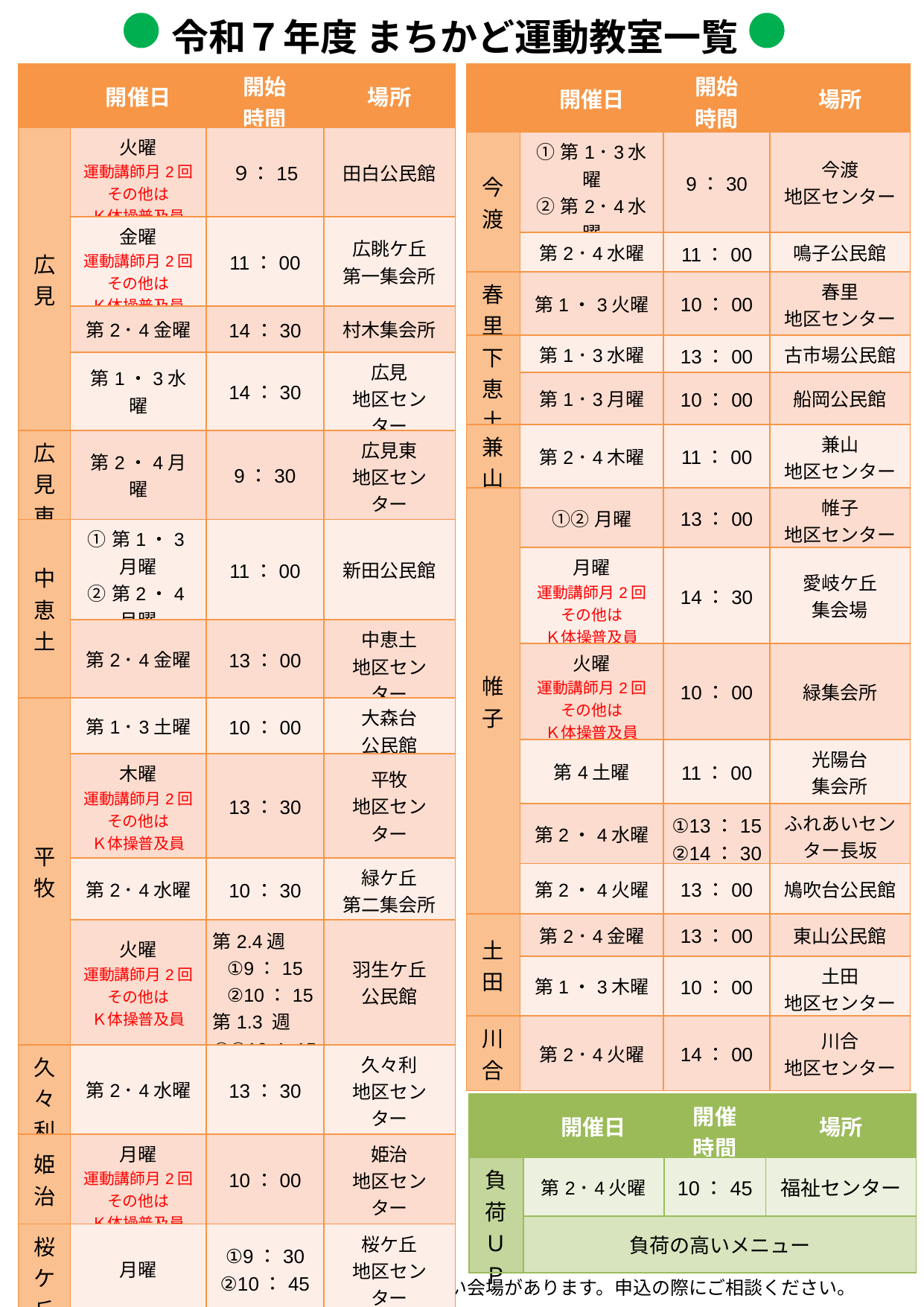

令和７年度 まちかど運動教室一覧

|  | 開催日 | 開始 時間 | 場所 |
| --- | --- | --- | --- |
| 広見 | 火曜 運動講師月2回 その他は Ｋ体操普及員 | ９：15 | 田白公民館 |
|  | 金曜 運動講師月2回 その他は Ｋ体操普及員 | 11：00 | 広眺ケ丘 第一集会所 |
|  | 第2･4金曜 | 14：30 | 村木集会所 |
|  | 第1・3水曜 | 14：30 | 広見 地区センター |
| 広見東 | 第2・4月曜 | 9：30 | 広見東 地区センター |
| 中恵土 | ①第1・3月曜 ②第2・4月曜 | 11：00 | 新田公民館 |
|  | 第2･4金曜 | 13：00 | 中恵土 地区センター |
| 平牧 | 第1･3土曜 | 10：00 | 大森台 公民館 |
|  | 木曜 運動講師月2回 その他は Ｋ体操普及員 | 13：30 | 平牧 地区センター |
|  | 第2･4水曜 | 10：30 | 緑ケ丘 第二集会所 |
|  | 火曜 運動講師月2回 その他は Ｋ体操普及員 | 第2.4週 ①9：15 ②10：15 第1.3 週 ①②10：15 | 羽生ケ丘 公民館 |
| 久々利 | 第2･4水曜 | 13：30 | 久々利 地区センター |
| 姫治 | 月曜 運動講師月2回 その他は Ｋ体操普及員 | 10：00 | 姫治 地区センター |
| 桜ケ丘 | 月曜 | ①9：30 ②10：45 | 桜ケ丘 地区センター |
|  | 開催日 | 開始 時間 | 場所 |
| --- | --- | --- | --- |
| 今渡 | ①第1･3水曜 ②第2･4水曜 | 9：30 | 今渡 地区センター |
|  | 第2･4水曜 | 11：00 | 鳴子公民館 |
| 春里 | 第1・3火曜 | 10：00 | 春里 地区センター |
| 下恵土 | 第1･3水曜 | 13：00 | 古市場公民館 |
|  | 第1･3月曜 | 10：00 | 船岡公民館 |
| 兼山 | 第2･4木曜 | 11：00 | 兼山 地区センター |
| 帷子 | ①②月曜 | 13：00 | 帷子 地区センター |
|  | 月曜 運動講師月2回 その他は Ｋ体操普及員 | 14：30 | 愛岐ケ丘 集会場 |
|  | 火曜 運動講師月2回 その他は Ｋ体操普及員 | 10：00 | 緑集会所 |
|  | 第4土曜 | 11：00 | 光陽台 集会所 |
|  | 第2・4水曜 | ①13：15 ②14：30 | ふれあいセンター長坂 |
|  | 第2・4火曜 | 13：00 | 鳩吹台公民館 |
| 土田 | 第2･4金曜 | 13：00 | 東山公民館 |
|  | 第1・3木曜 | 10：00 | 土田 地区センター |
| 川合 | 第2･4火曜 | 14：00 | 川合 地区センター |
まちかど　  プラス

|  | 開催日 | 開催 時間 | 場所 |
| --- | --- | --- | --- |
| 負荷ＵＰ | 第2･4火曜 | 10：45 | 福祉センター |
|  | 負荷の高いメニュー |  |  |
●全会場４５分の教室です。
●会場により、変則日程がある場合や駐車場のない会場があります。申込の際にご相談ください。